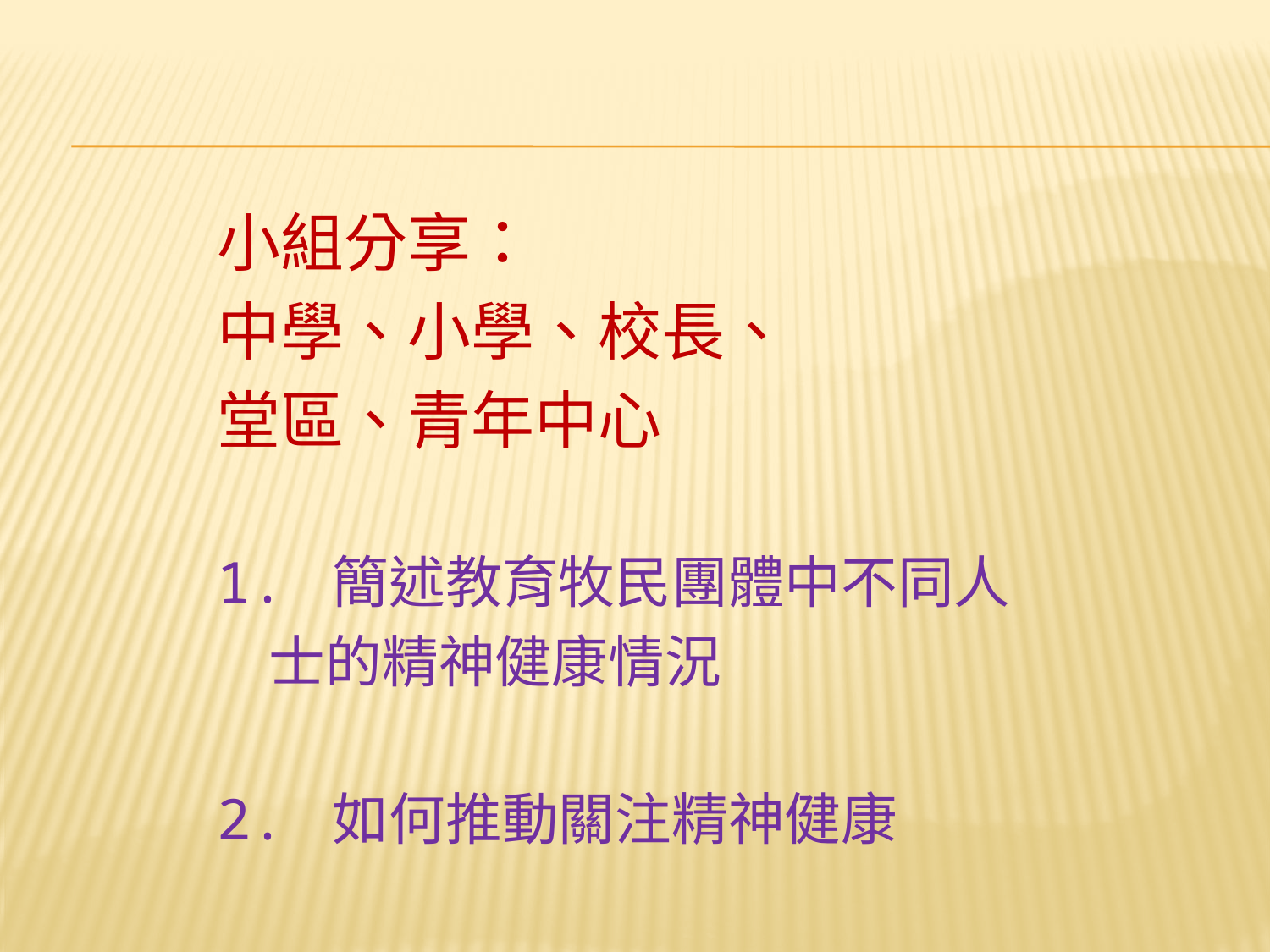

小組分享：
中學、小學、校長、
堂區、青年中心

1. 簡述教育牧民團體中不同人
   士的精神健康情況

2. 如何推動關注精神健康